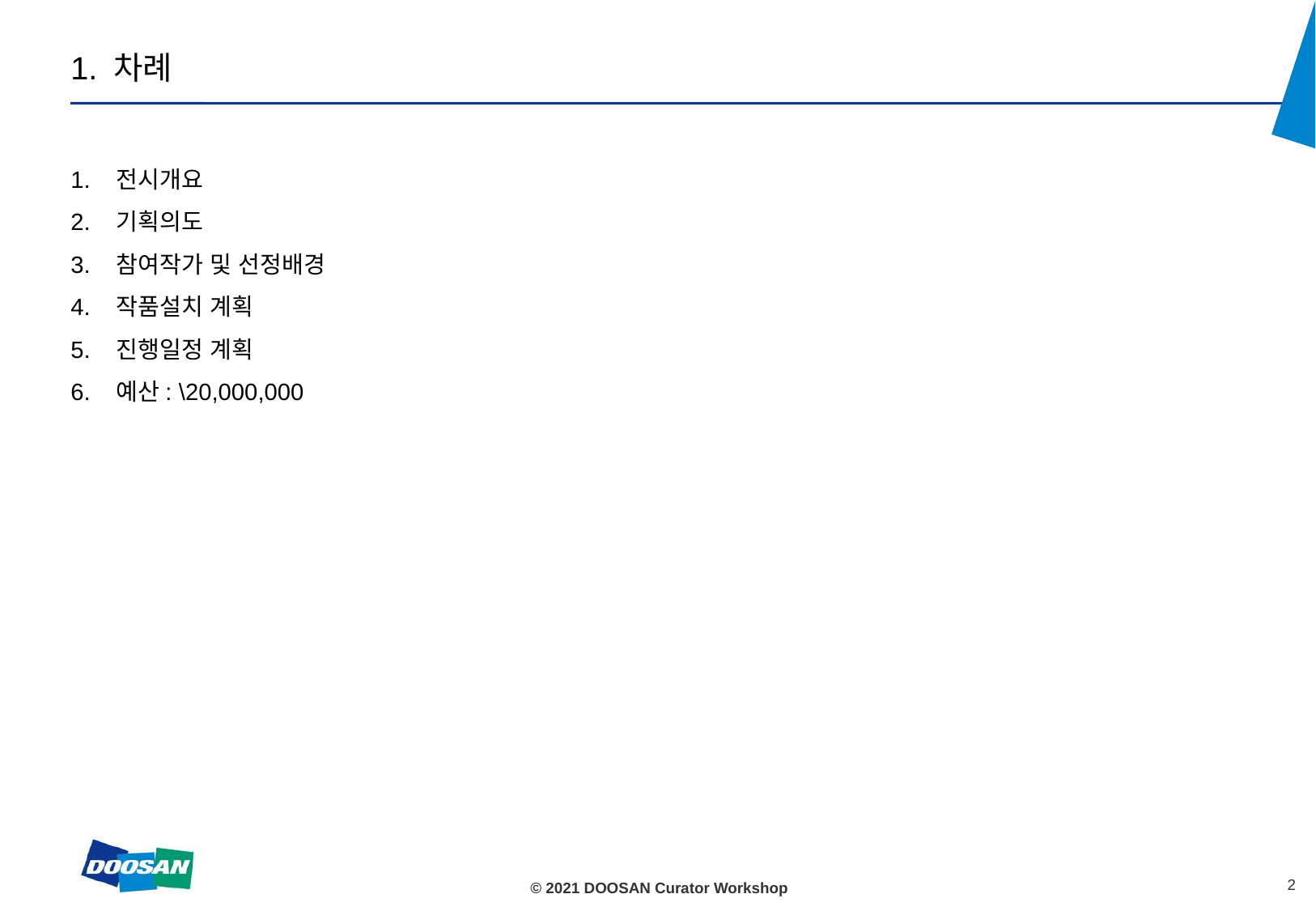

# 1. 차례
전시개요
기획의도
참여작가 및 선정배경
작품설치 계획
진행일정 계획
예산: \20,000,000
2